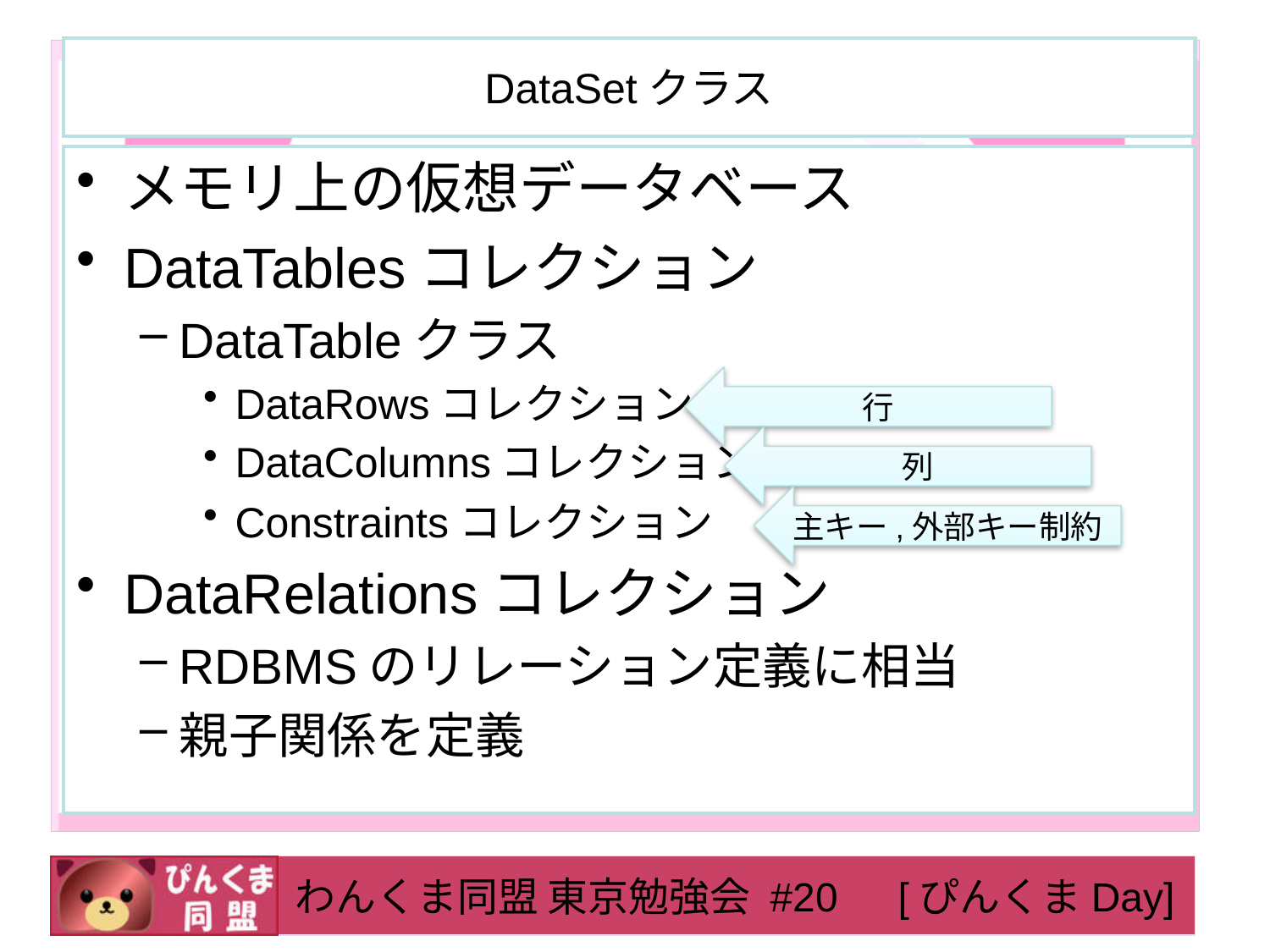

# DataSetクラス
メモリ上の仮想データベース
DataTablesコレクション
DataTableクラス
DataRowsコレクション
DataColumnsコレクション
Constraintsコレクション
DataRelationsコレクション
RDBMSのリレーション定義に相当
親子関係を定義
行
列
主キー,外部キー制約